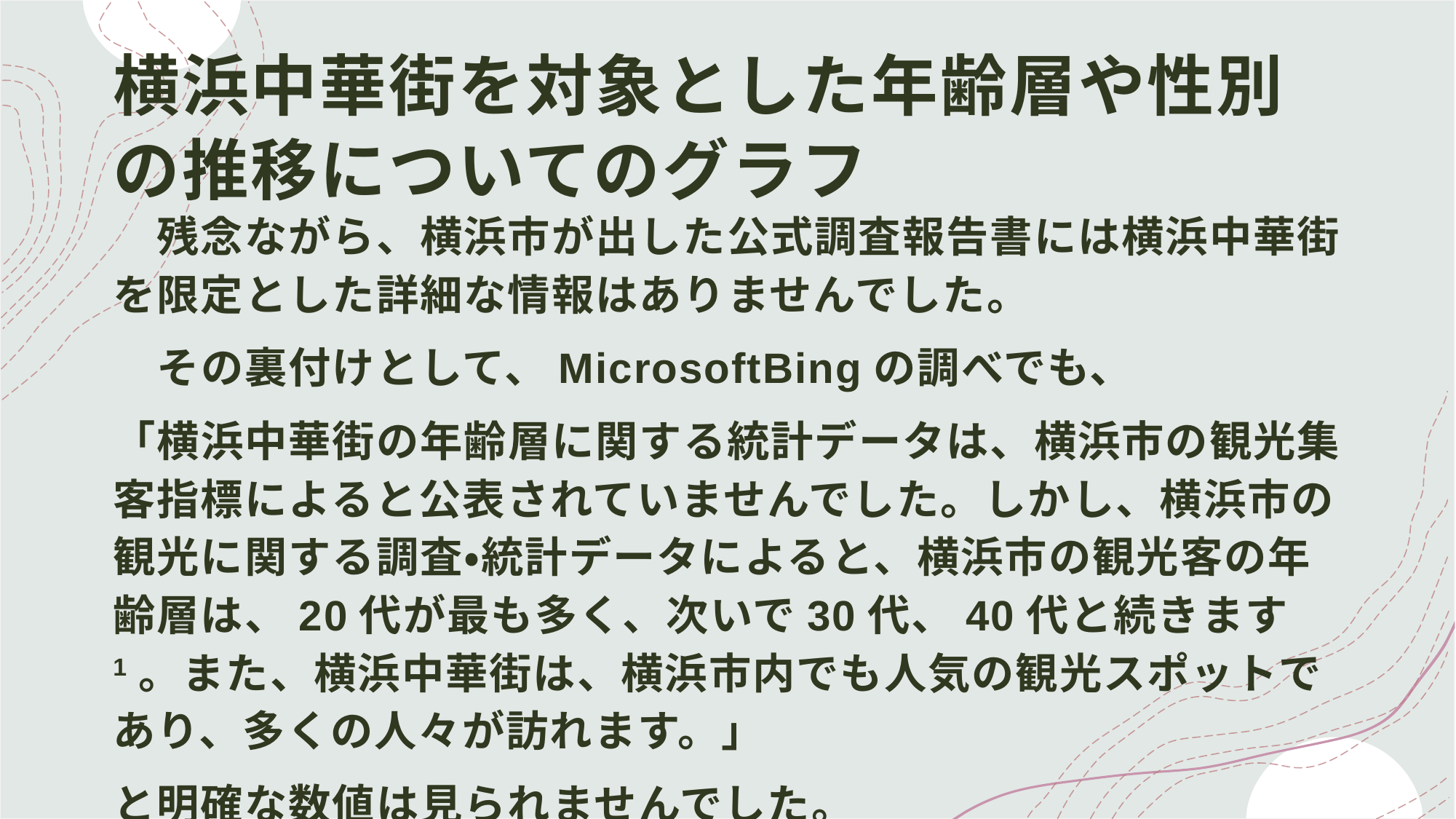

# 横浜中華街を対象とした年齢層や性別の推移についてのグラフ
　残念ながら、横浜市が出した公式調査報告書には横浜中華街を限定とした詳細な情報はありませんでした。
　その裏付けとして、MicrosoftBingの調べでも、
「横浜中華街の年齢層に関する統計データは、横浜市の観光集客指標によると公表されていませんでした。しかし、横浜市の観光に関する調査・統計データによると、横浜市の観光客の年齢層は、20代が最も多く、次いで30代、40代と続きます1。また、横浜中華街は、横浜市内でも人気の観光スポットであり、多くの人々が訪れます。」
と明確な数値は見られませんでした。